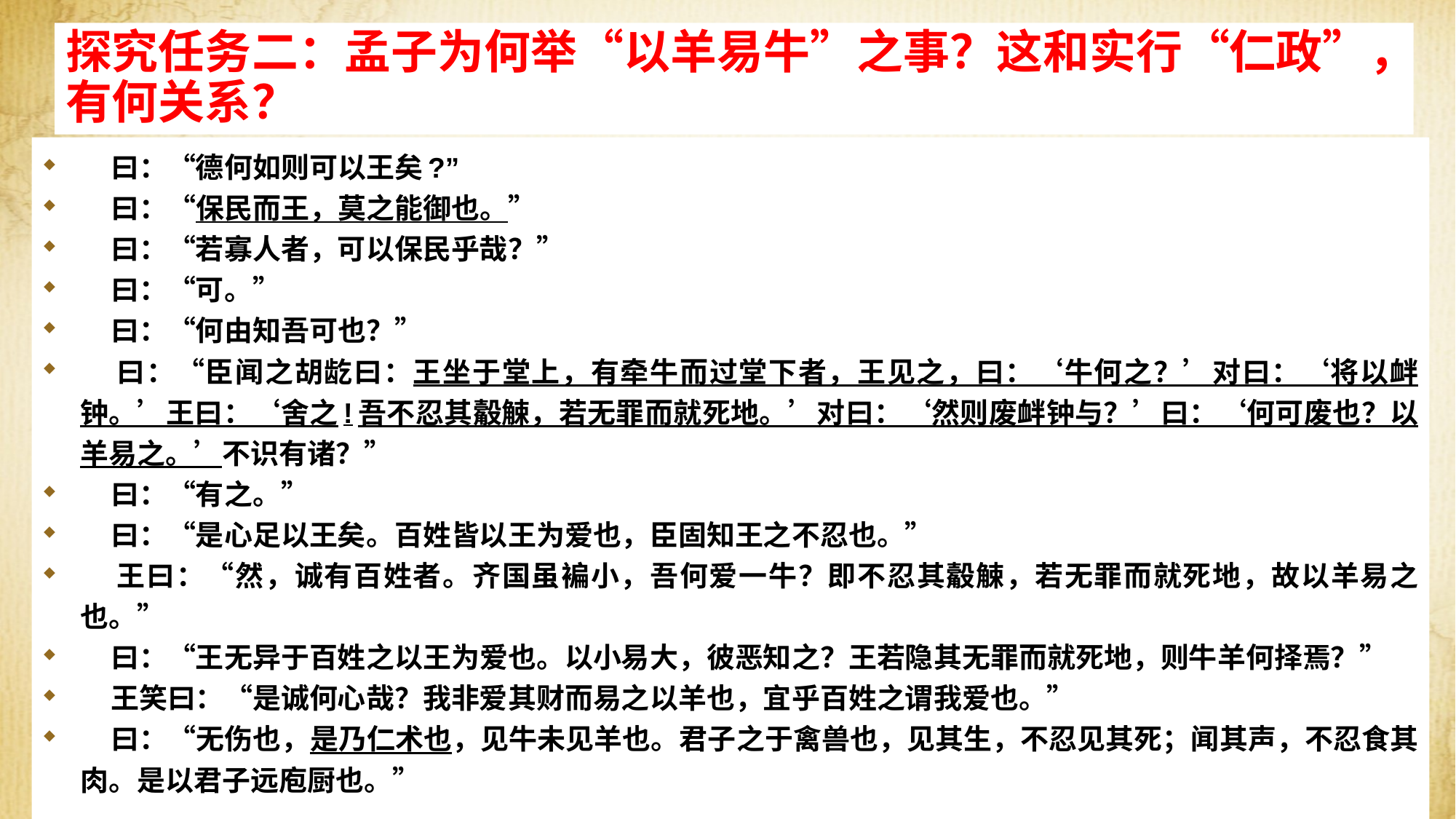

# 探究任务二：孟子为何举“以羊易牛”之事？这和实行“仁政”，有何关系？
    曰：“德何如则可以王矣?”
    曰：“保民而王，莫之能御也。”
    曰：“若寡人者，可以保民乎哉？”
    曰：“可。”
    曰：“何由知吾可也？”
    曰：“臣闻之胡龁曰：王坐于堂上，有牵牛而过堂下者，王见之，曰：‘牛何之？’对曰：‘将以衅钟。’王曰：‘舍之!吾不忍其觳觫，若无罪而就死地。’对曰：‘然则废衅钟与？’曰：‘何可废也？以羊易之。’不识有诸？”
    曰：“有之。”
    曰：“是心足以王矣。百姓皆以王为爱也，臣固知王之不忍也。”
    王曰：“然，诚有百姓者。齐国虽褊小，吾何爱一牛？即不忍其觳觫，若无罪而就死地，故以羊易之也。”
    曰：“王无异于百姓之以王为爱也。以小易大，彼恶知之？王若隐其无罪而就死地，则牛羊何择焉？”
    王笑曰：“是诚何心哉？我非爱其财而易之以羊也，宜乎百姓之谓我爱也。”
    曰：“无伤也，是乃仁术也，见牛未见羊也。君子之于禽兽也，见其生，不忍见其死；闻其声，不忍食其肉。是以君子远庖厨也。”